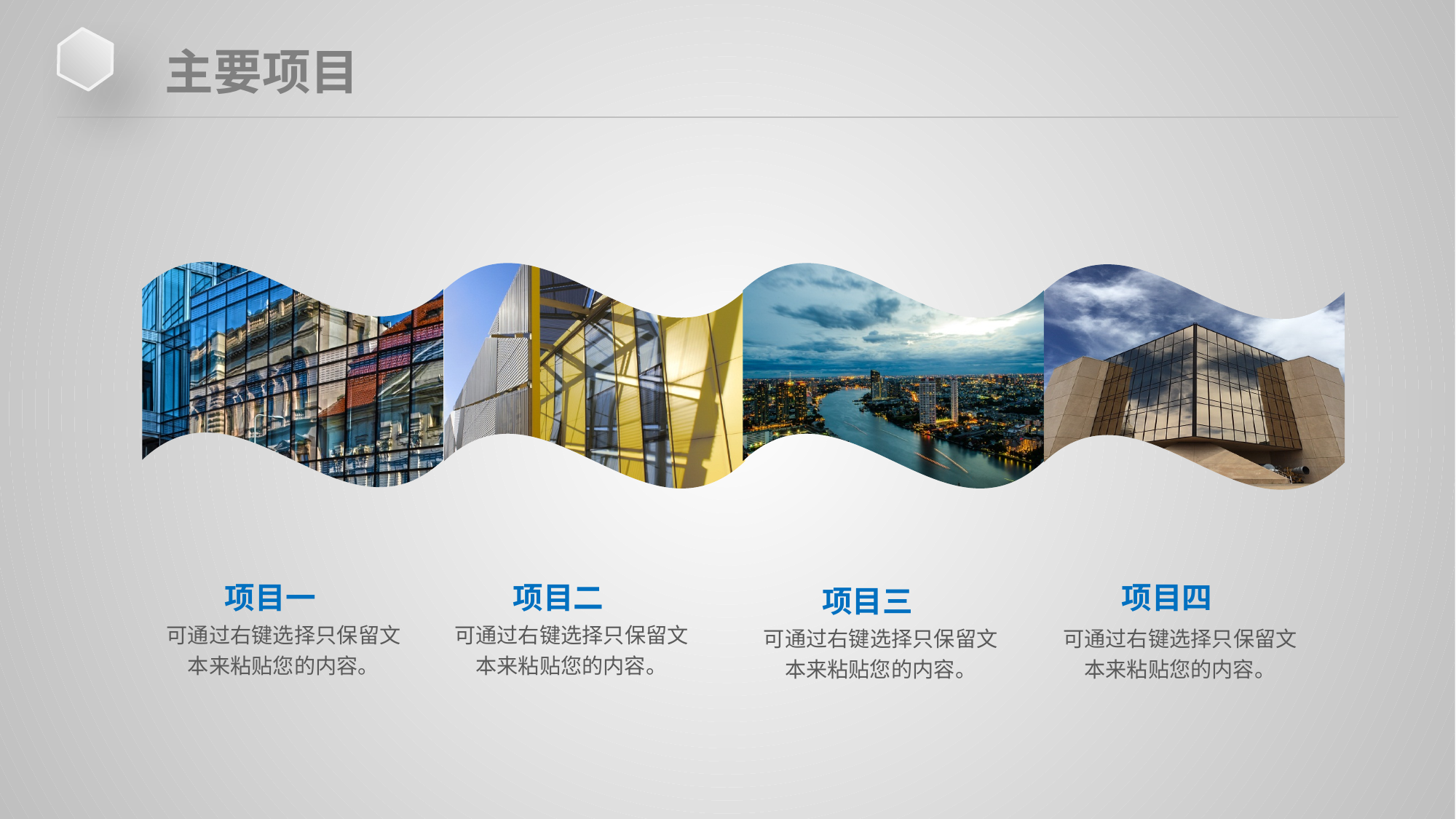

主要项目

项目一
可通过右键选择只保留文本来粘贴您的内容。

项目二
可通过右键选择只保留文本来粘贴您的内容。

项目四
可通过右键选择只保留文本来粘贴您的内容。

项目三
可通过右键选择只保留文本来粘贴您的内容。